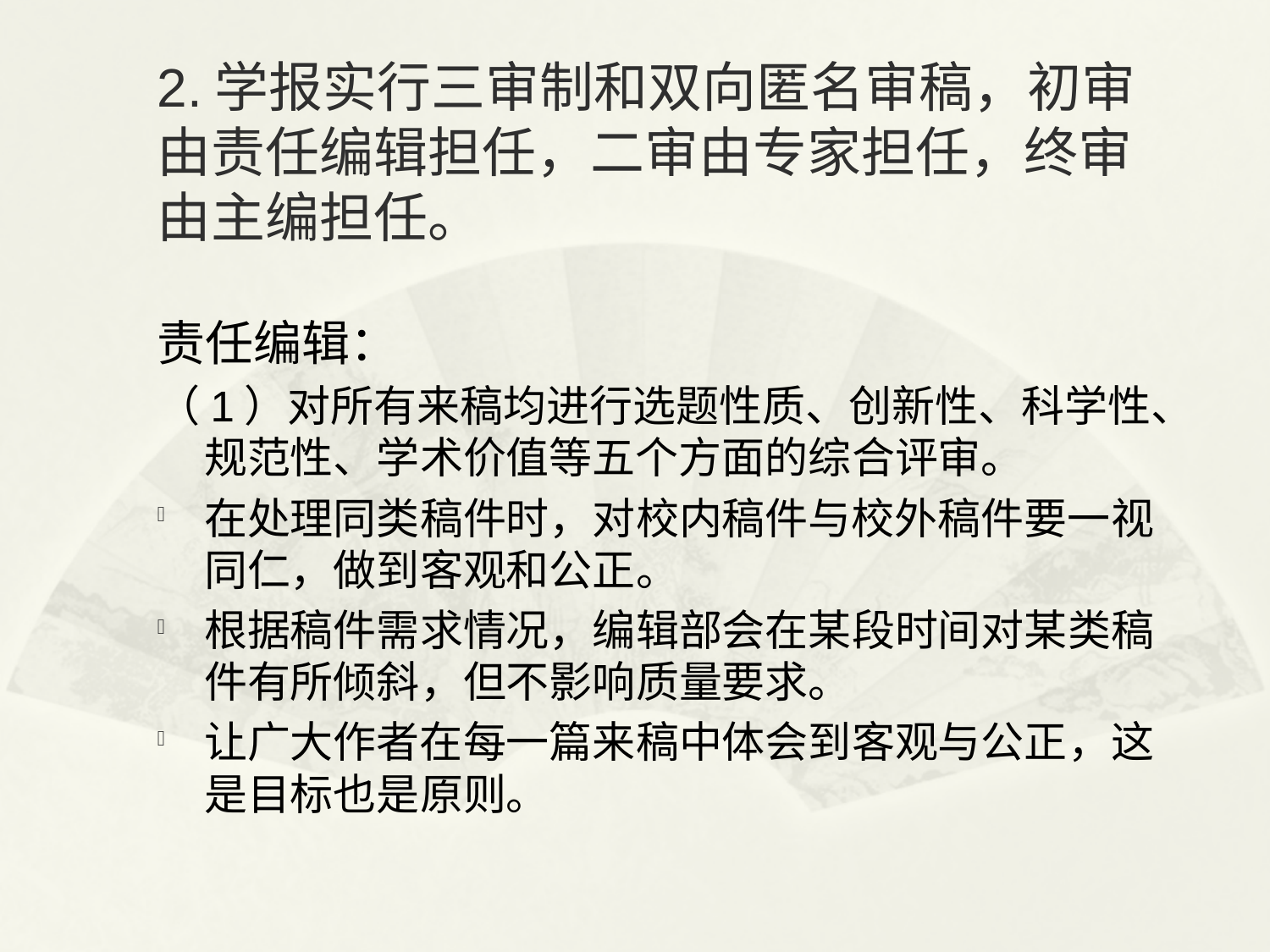

# 2.学报实行三审制和双向匿名审稿，初审由责任编辑担任，二审由专家担任，终审由主编担任。
责任编辑：
（1）对所有来稿均进行选题性质、创新性、科学性、规范性、学术价值等五个方面的综合评审。
在处理同类稿件时，对校内稿件与校外稿件要一视同仁，做到客观和公正。
根据稿件需求情况，编辑部会在某段时间对某类稿件有所倾斜，但不影响质量要求。
让广大作者在每一篇来稿中体会到客观与公正，这是目标也是原则。